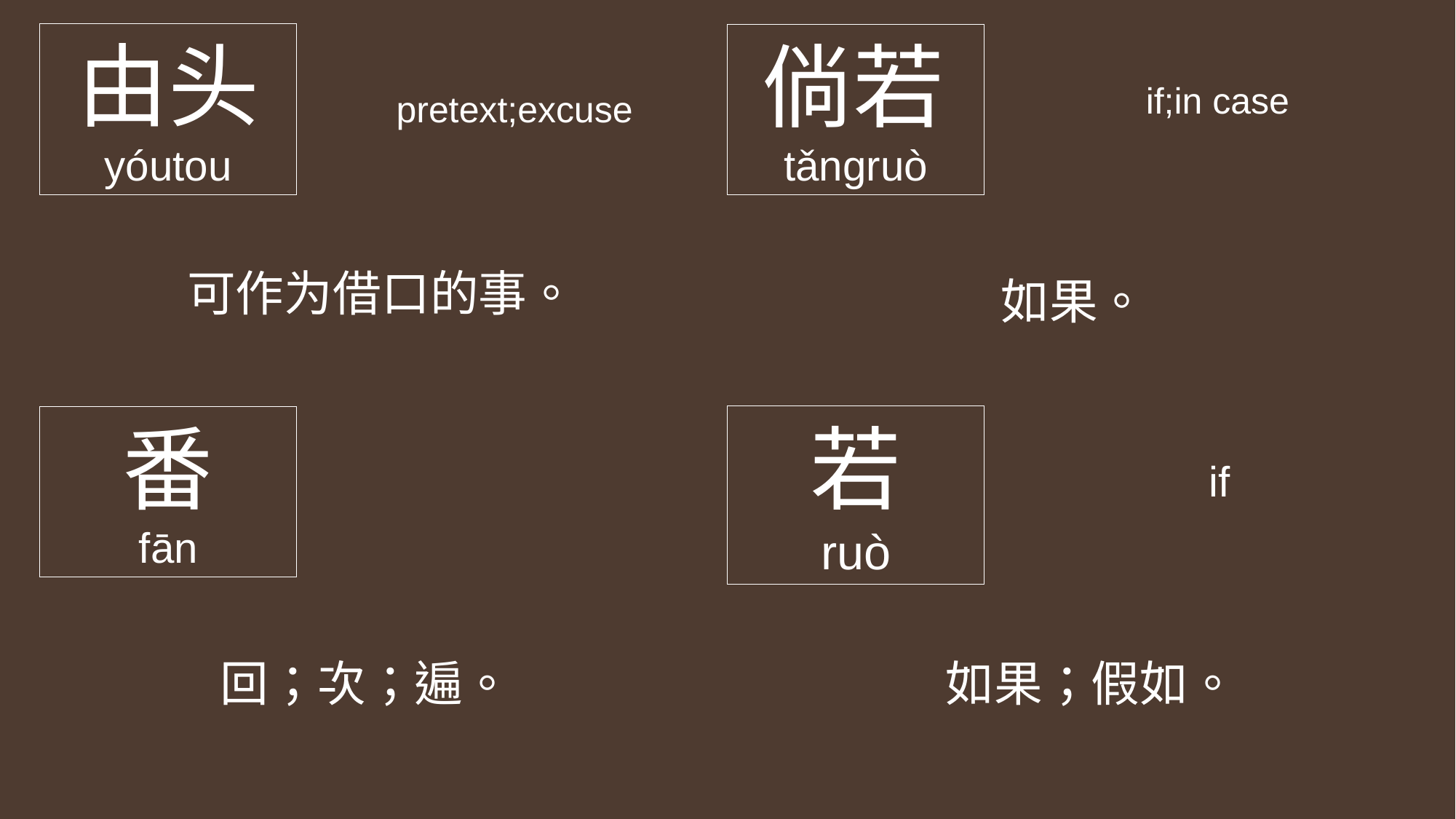

由头
yóutou
倘若
tǎngruò
if;in case
pretext;excuse
可作为借口的事。
如果。
若
ruò
番
fān
if
回；次；遍。
如果；假如。